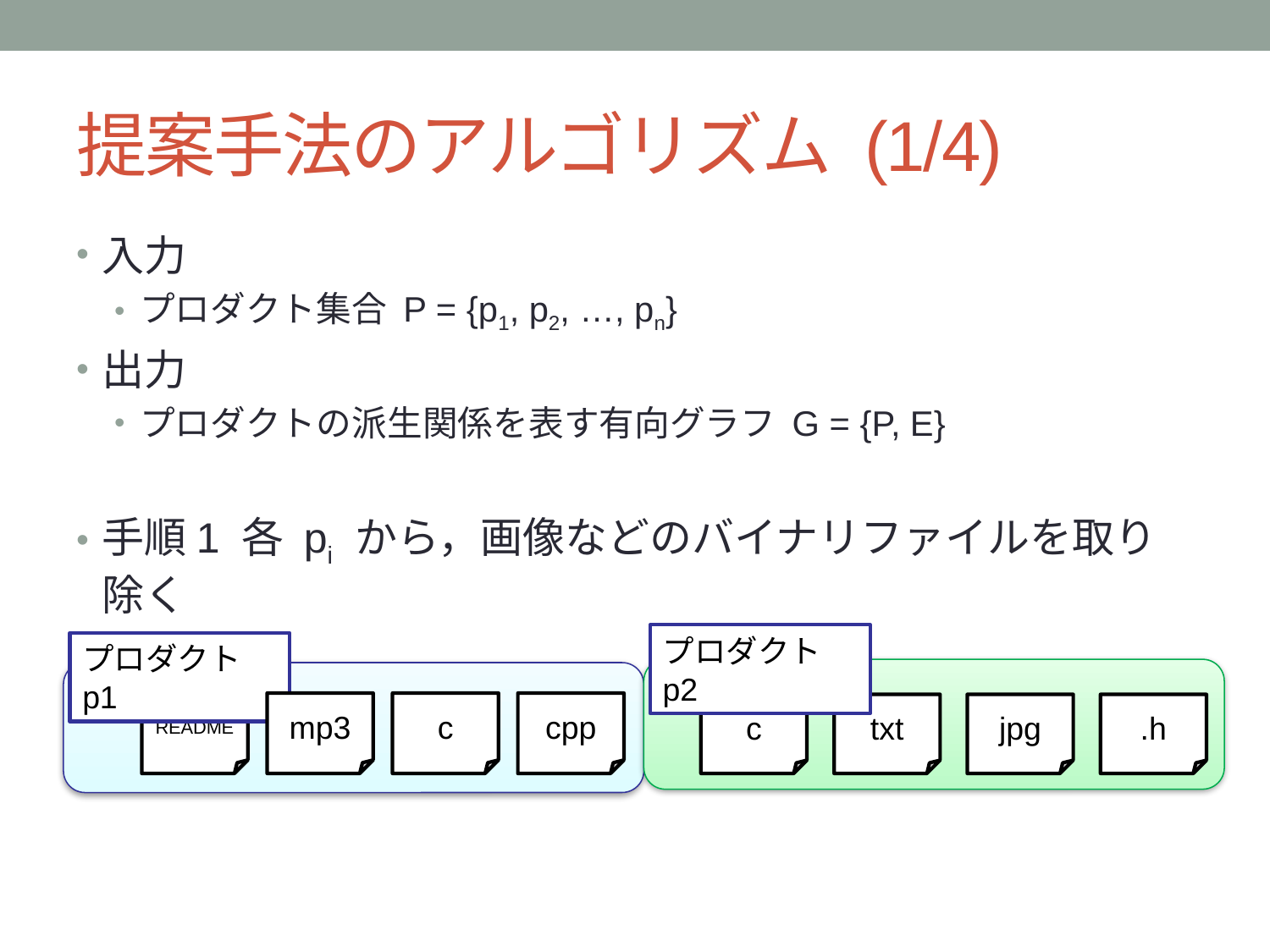

# 提案手法のアルゴリズム (1/4)
入力
プロダクト集合 P = {p1, p2, …, pn}
出力
プロダクトの派生関係を表す有向グラフ G = {P, E}

手順1 各 pi から，画像などのバイナリファイルを取り除く

プロダクトp2
プロダクトp1

README
c
cpp
mp3
c
txt
jpg
.h